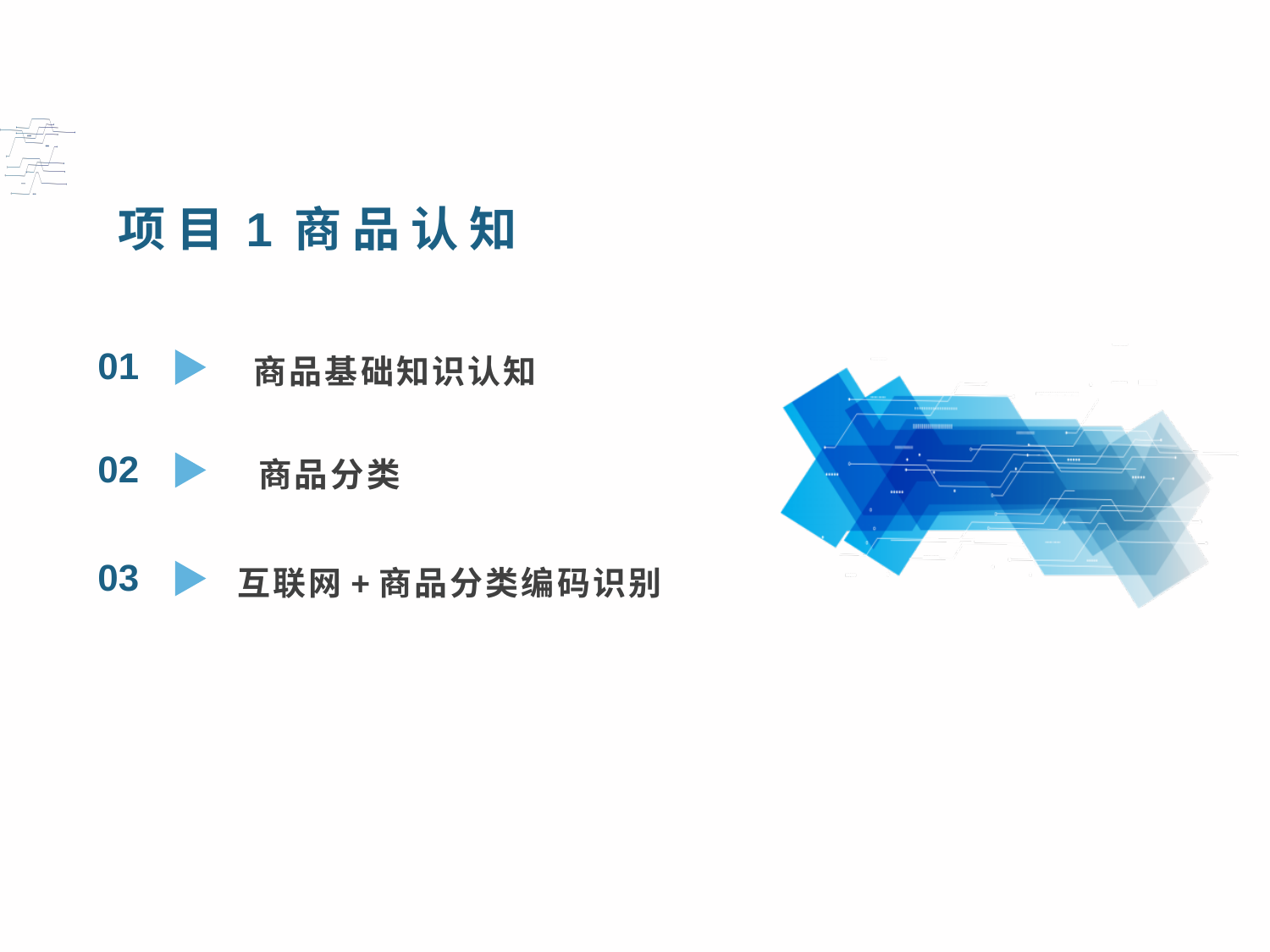

项目1商品认知
 商品基础知识认知
01

 商品分类
02

互联网+商品分类编码识别
03